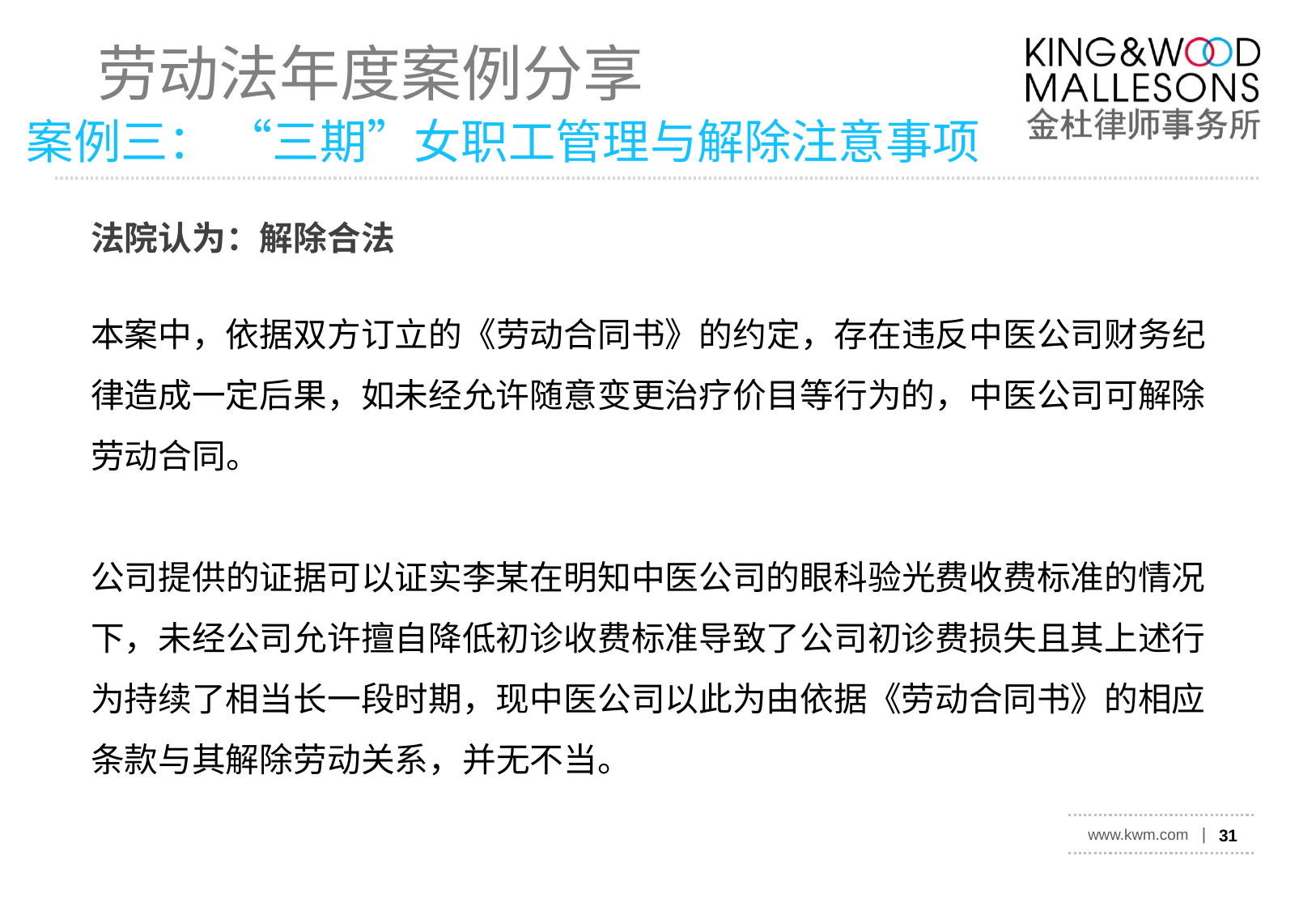

法院认为：解除合法
本案中，依据双方订立的《劳动合同书》的约定，存在违反中医公司财务纪律造成一定后果，如未经允许随意变更治疗价目等行为的，中医公司可解除劳动合同。

公司提供的证据可以证实李某在明知中医公司的眼科验光费收费标准的情况下，未经公司允许擅自降低初诊收费标准导致了公司初诊费损失且其上述行为持续了相当长一段时期，现中医公司以此为由依据《劳动合同书》的相应条款与其解除劳动关系，并无不当。